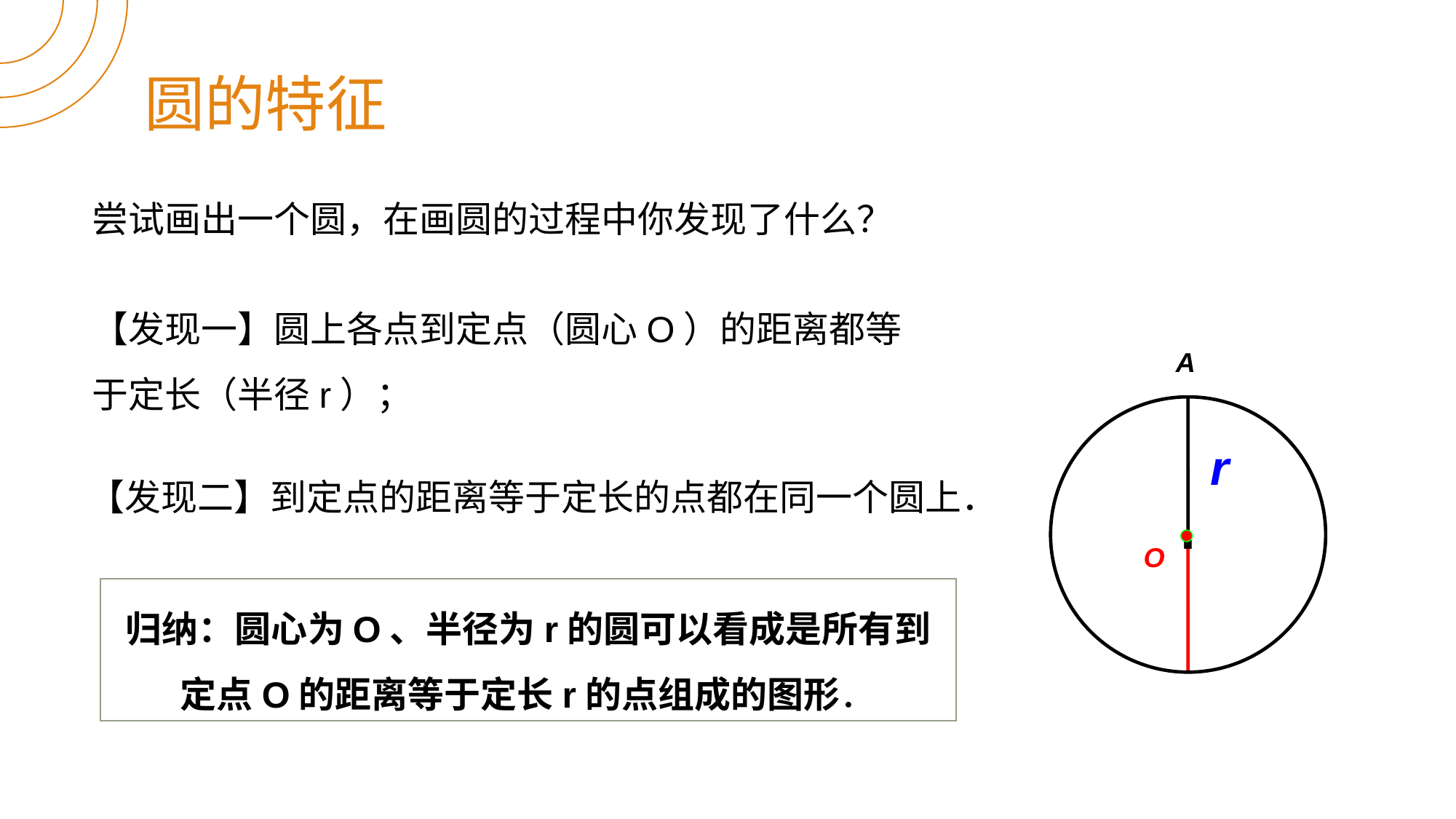

圆的特征
尝试画出一个圆，在画圆的过程中你发现了什么？
【发现一】圆上各点到定点（圆心O）的距离都等于定长（半径r）；
A
·

r
【发现二】到定点的距离等于定长的点都在同一个圆上．

O
归纳：圆心为O、半径为r的圆可以看成是所有到定点O的距离等于定长r的点组成的图形．